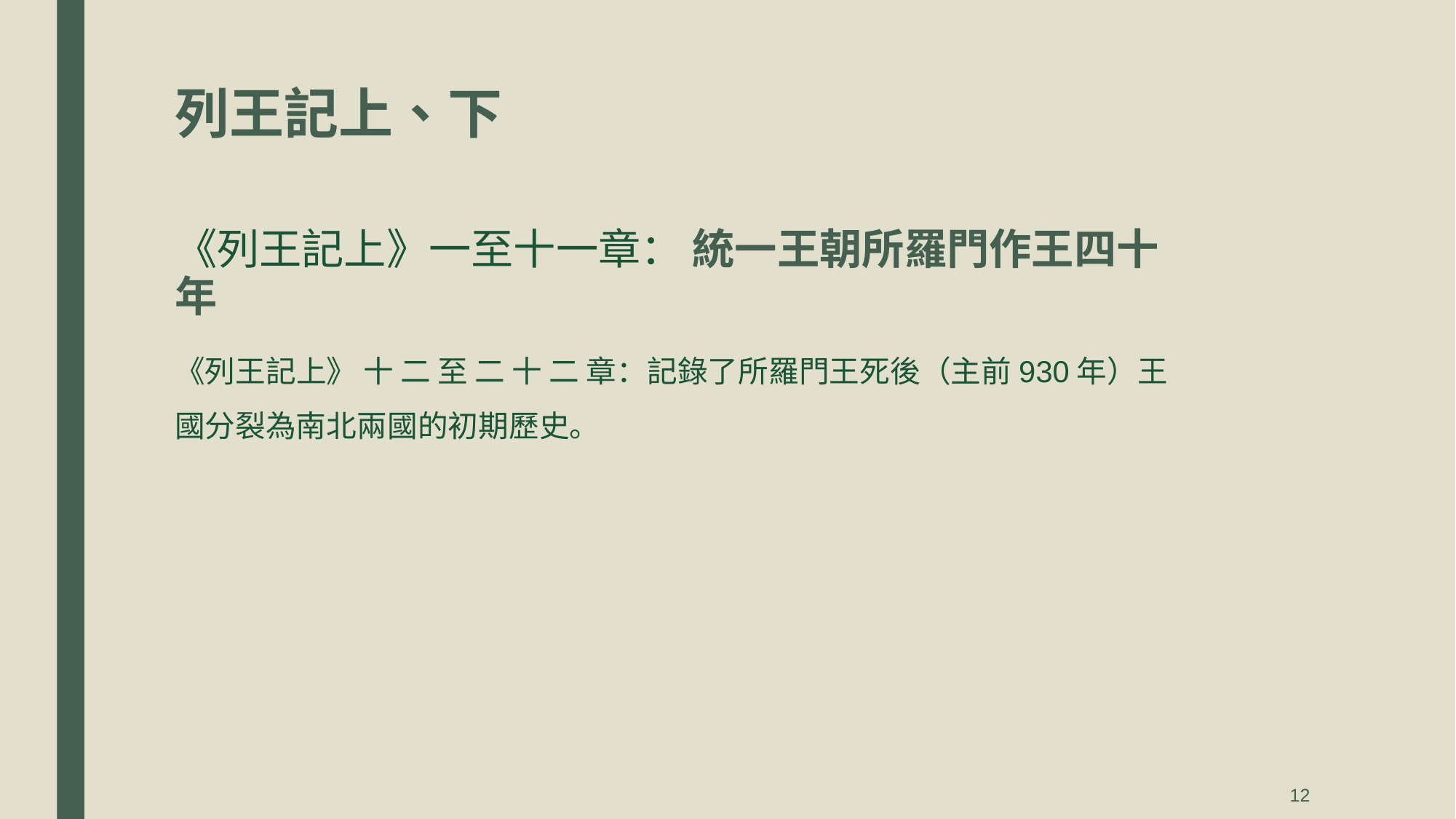

# 列王記上、下
《列王記上》一至十一章： 統一王朝所羅門作王四十年
《列王記上》 十 二 至 二 十 二 章：記錄了所羅門王死後（主前930年）王國分裂為南北兩國的初期歷史。

12